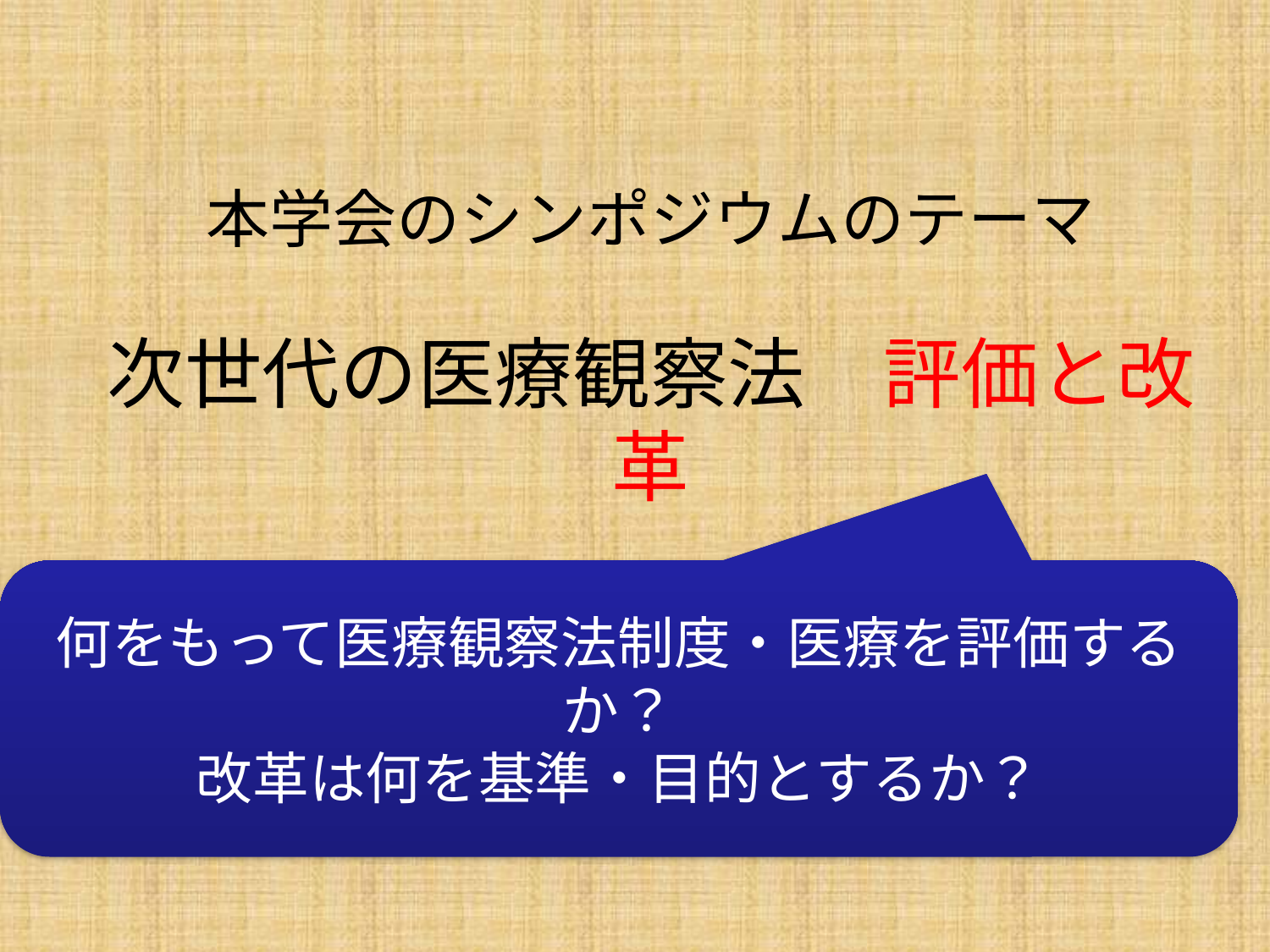

本学会のシンポジウムのテーマ
# 次世代の医療観察法　評価と改革
何をもって医療観察法制度・医療を評価するか？
改革は何を基準・目的とするか？